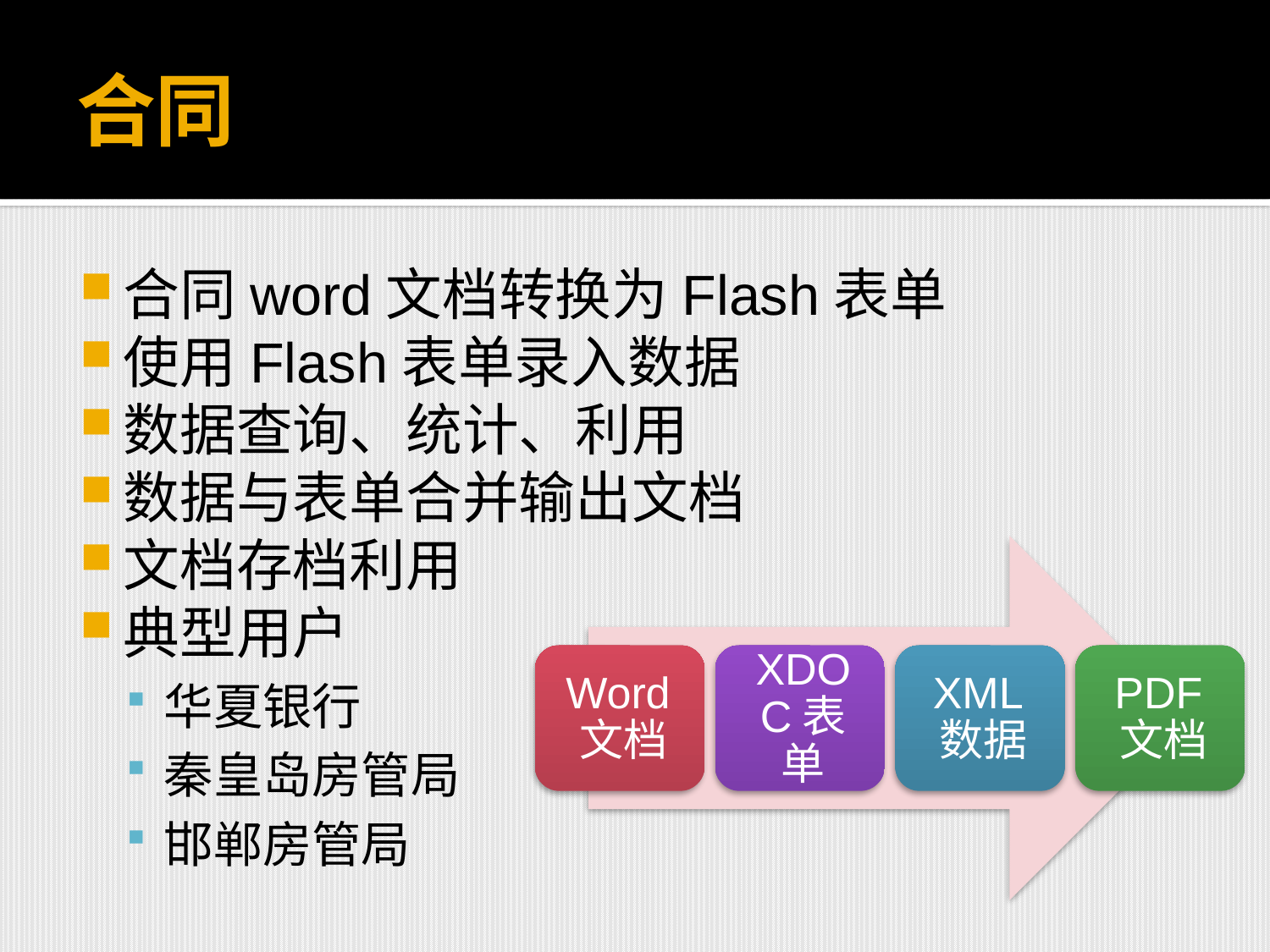

# 合同
合同word文档转换为Flash表单
使用Flash表单录入数据
数据查询、统计、利用
数据与表单合并输出文档
文档存档利用
典型用户
华夏银行
秦皇岛房管局
邯郸房管局

Word文档
XDOC表单
XML数据
PDF文档